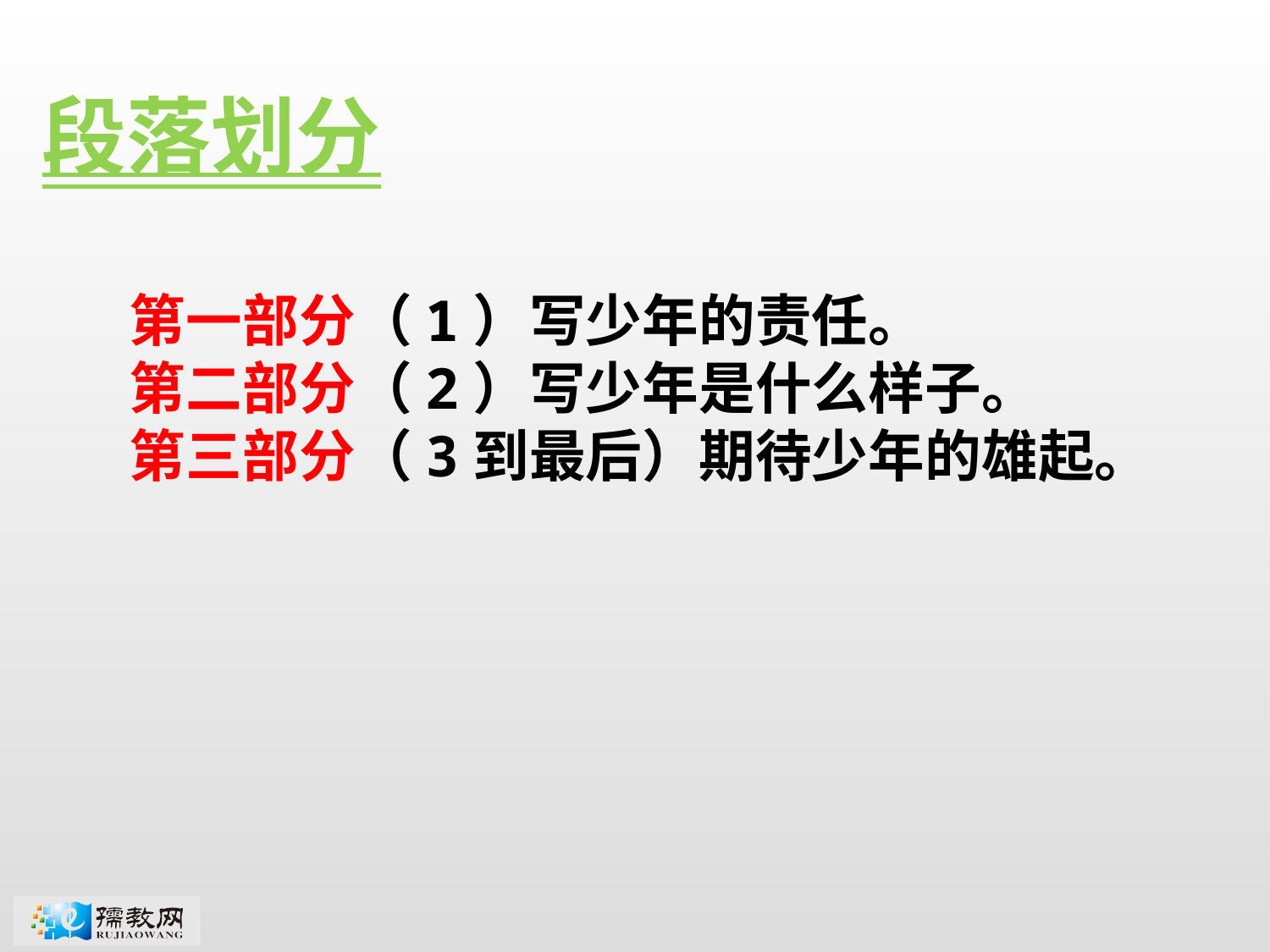

段落划分
第一部分（1）写少年的责任。
第二部分（2）写少年是什么样子。
第三部分（3到最后）期待少年的雄起。